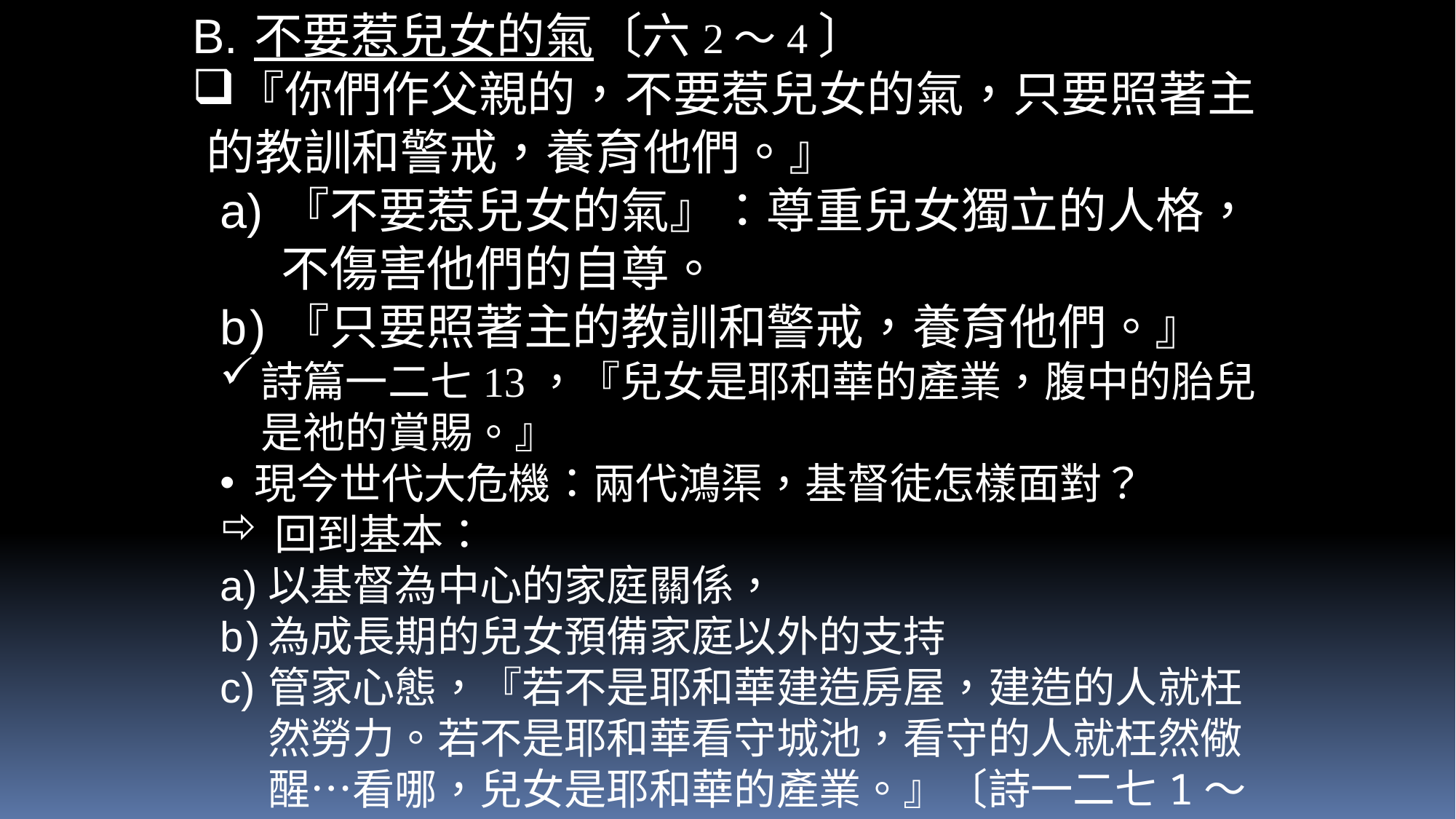

不要惹兒女的氣〔六2～4〕
『你們作父親的，不要惹兒女的氣，只要照著主的教訓和警戒，養育他們。』
『不要惹兒女的氣』：尊重兒女獨立的人格，不傷害他們的自尊。
『只要照著主的教訓和警戒，養育他們。』
詩篇一二七13，『兒女是耶和華的產業，腹中的胎兒是祂的賞賜。』
現今世代大危機：兩代鴻渠，基督徒怎樣面對？
回到基本：
以基督為中心的家庭關係，
為成長期的兒女預備家庭以外的支持
管家心態，『若不是耶和華建造房屋，建造的人就枉然勞力。若不是耶和華看守城池，看守的人就枉然儆醒…看哪，兒女是耶和華的產業。』〔詩一二七1～3〕